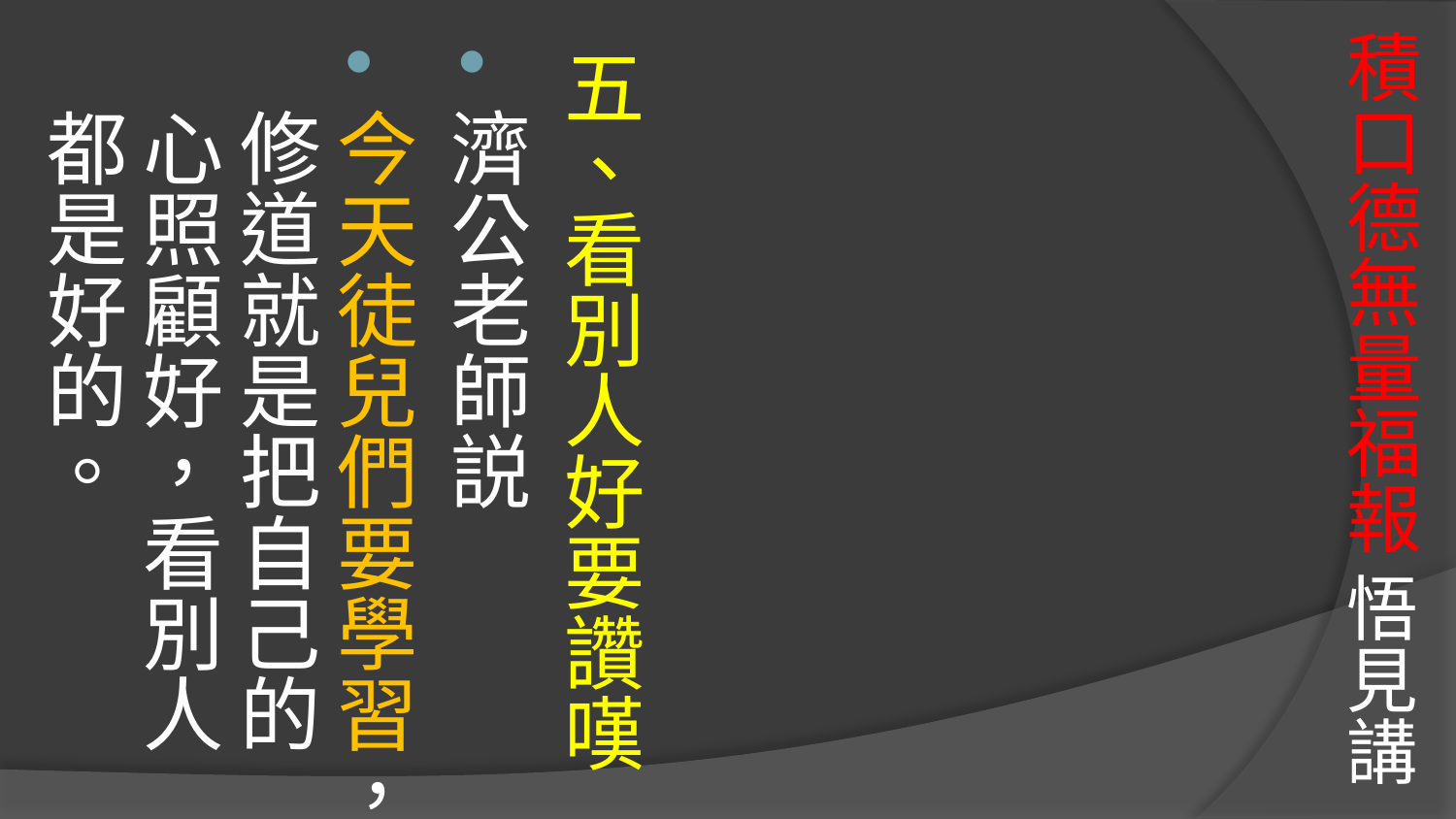

# 積口德無量福報 悟見講
五、看別人好要讚嘆
濟公老師説
今天徒兒們要學習，修道就是把自己的心照顧好，看別人都是好的。